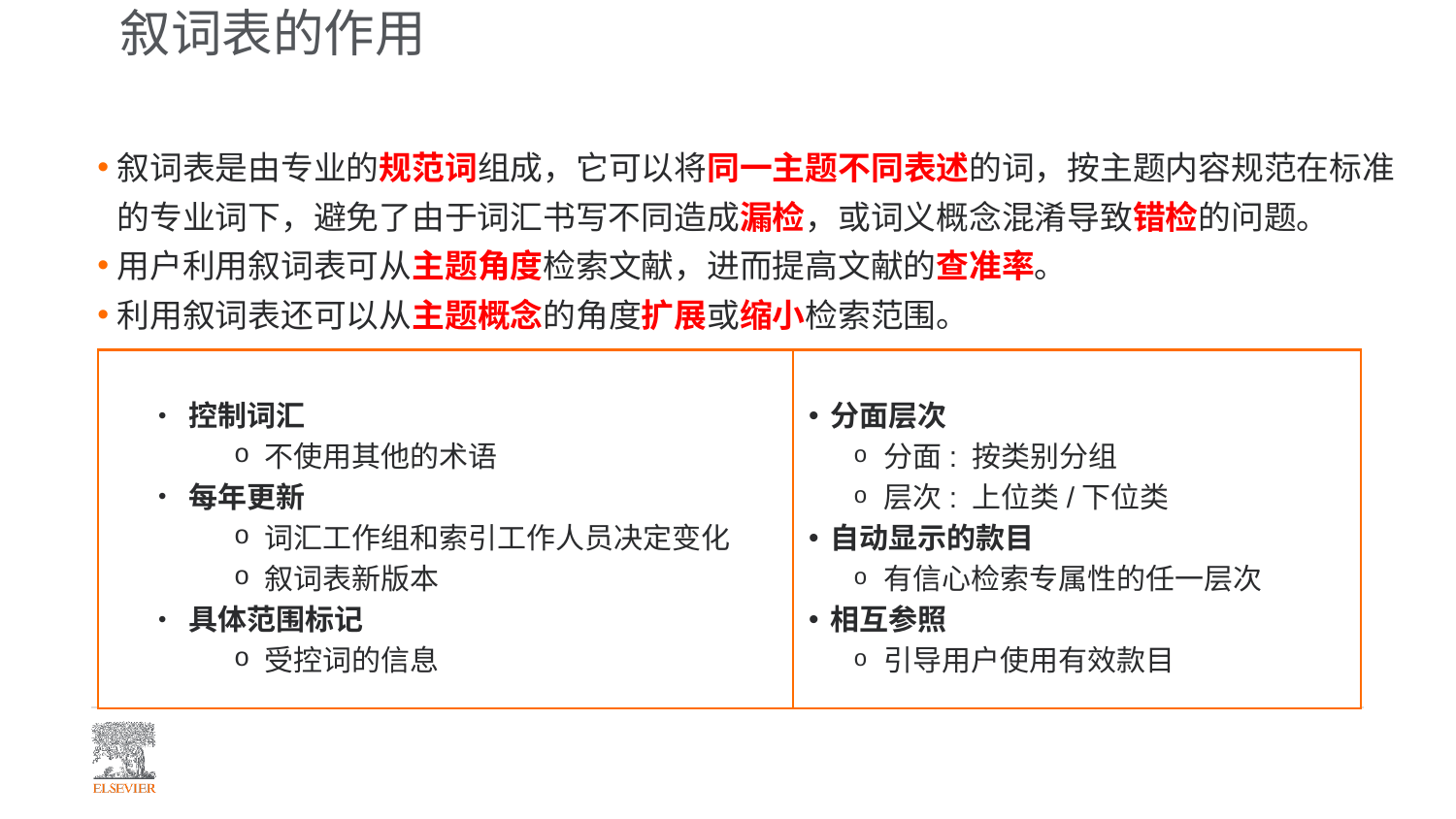

# 叙词表的作用
叙词表是由专业的规范词组成，它可以将同一主题不同表述的词，按主题内容规范在标准的专业词下，避免了由于词汇书写不同造成漏检，或词义概念混淆导致错检的问题。
用户利用叙词表可从主题角度检索文献，进而提高文献的查准率。
利用叙词表还可以从主题概念的角度扩展或缩小检索范围。

控制词汇
不使用其他的术语
每年更新
词汇工作组和索引工作人员决定变化
叙词表新版本
具体范围标记
受控词的信息

分面层次
分面: 按类别分组
层次: 上位类/下位类
自动显示的款目
有信心检索专属性的任一层次
相互参照
引导用户使用有效款目

46